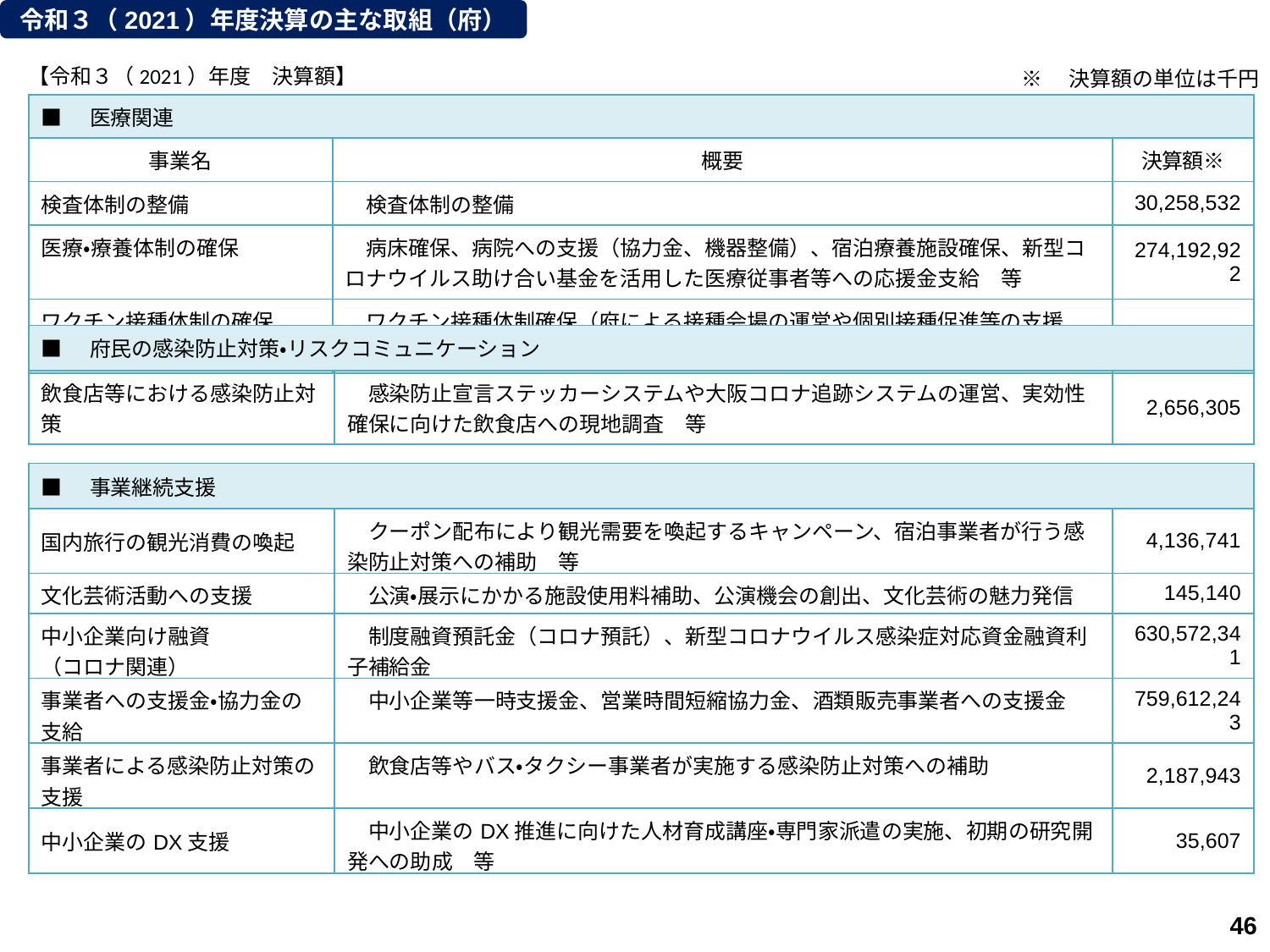

令和３（2021）年度決算の主な取組（府）
【令和３（2021）年度　決算額】
※　決算額の単位は千円
| ■　医療関連 |  |  |
| --- | --- | --- |
| 事業名 | 概要 | 決算額※ |
| 検査体制の整備 | 検査体制の整備 | 30,258,532 |
| 医療・療養体制の確保 | 病床確保、病院への支援（協力金、機器整備）、宿泊療養施設確保、新型コロナウイルス助け合い基金を活用した医療従事者等への応援金支給　等 | 274,192,922 |
| ワクチン接種体制の確保 | ワクチン接種体制確保（府による接種会場の運営や個別接種促進等の支援　等） | 17,830,327 |
| ■　府民の感染防止対策・リスクコミュニケーション |  |  |
| --- | --- | --- |
| 飲食店等における感染防止対策 | 感染防止宣言ステッカーシステムや大阪コロナ追跡システムの運営、実効性確保に向けた飲食店への現地調査　等 | 2,656,305 |
| ■　事業継続支援 |  |  |
| --- | --- | --- |
| 国内旅行の観光消費の喚起 | クーポン配布により観光需要を喚起するキャンペーン、宿泊事業者が行う感染防止対策への補助　等 | 4,136,741 |
| 文化芸術活動への支援 | 公演・展示にかかる施設使用料補助、公演機会の創出、文化芸術の魅力発信 | 145,140 |
| 中小企業向け融資 （コロナ関連） | 制度融資預託金（コロナ預託）、新型コロナウイルス感染症対応資金融資利子補給金 | 630,572,341 |
| 事業者への支援金・協力金の支給 | 中小企業等一時支援金、営業時間短縮協力金、酒類販売事業者への支援金 | 759,612,243 |
| 事業者による感染防止対策の支援 | 飲食店等やバス・タクシー事業者が実施する感染防止対策への補助 | 2,187,943 |
| 中小企業のDX支援 | 中小企業のDX推進に向けた人材育成講座・専門家派遣の実施、初期の研究開発への助成　等 | 35,607 |
46